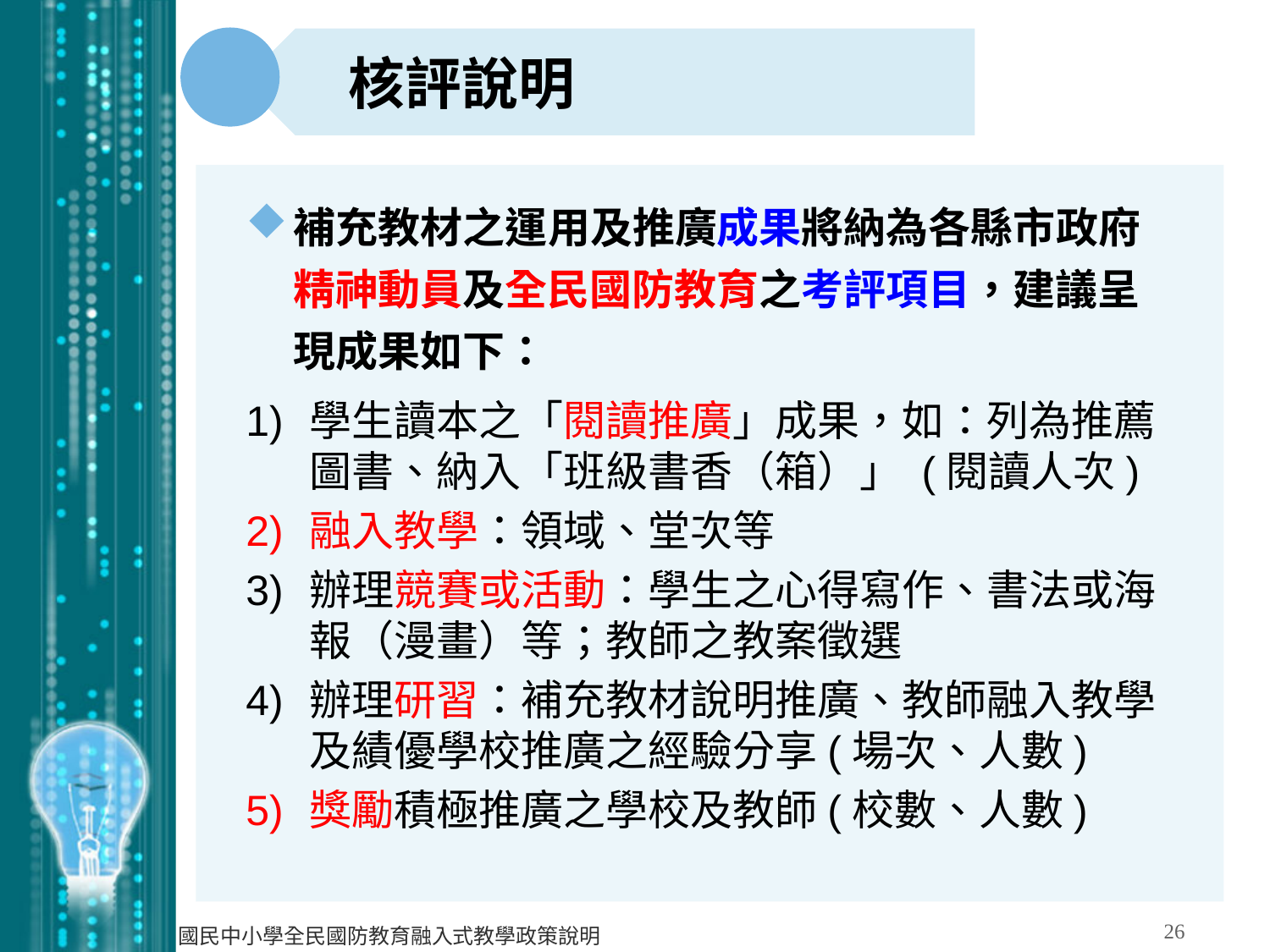

核評說明
補充教材之運用及推廣成果將納為各縣市政府精神動員及全民國防教育之考評項目，建議呈現成果如下：
學生讀本之「閱讀推廣」成果，如：列為推薦圖書、納入「班級書香（箱）」 (閱讀人次)
融入教學：領域、堂次等
辦理競賽或活動：學生之心得寫作、書法或海報（漫畫）等；教師之教案徵選
辦理研習：補充教材說明推廣、教師融入教學及績優學校推廣之經驗分享(場次、人數)
獎勵積極推廣之學校及教師(校數、人數)
26
國民中小學全民國防教育融入式教學政策說明